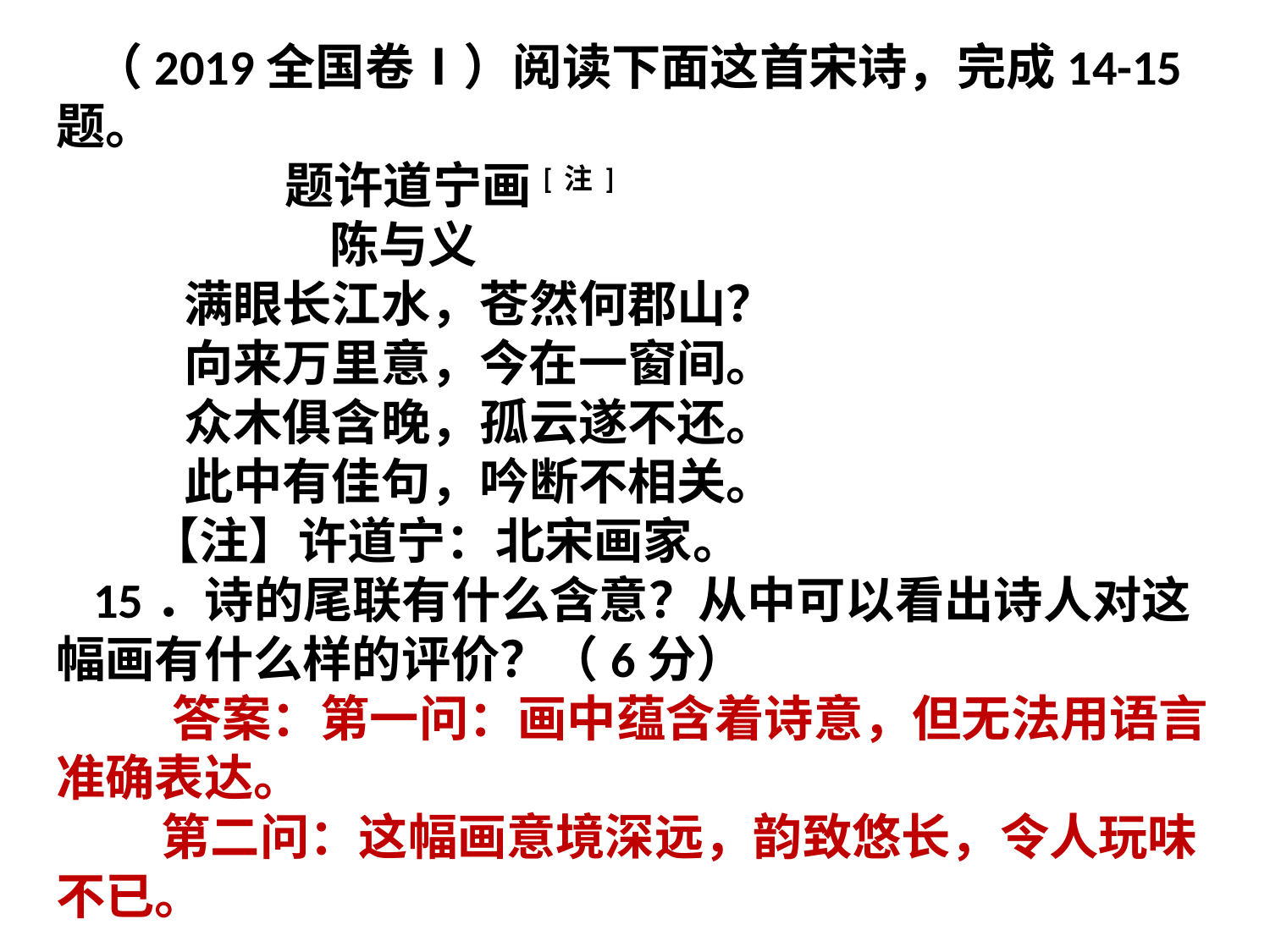

（2019全国卷Ⅰ）阅读下面这首宋诗，完成14-15题。
                题许道宁画[注]
                    陈与义
       满眼长江水，苍然何郡山？
       向来万里意，今在一窗间。
       众木俱含晚，孤云遂不还。
       此中有佳句，吟断不相关。
    【注】许道宁：北宋画家。
15．诗的尾联有什么含意？从中可以看出诗人对这幅画有什么样的评价？（6分）
      答案：第一问：画中蕴含着诗意，但无法用语言准确表达。
     第二问：这幅画意境深远，韵致悠长，令人玩味不已。